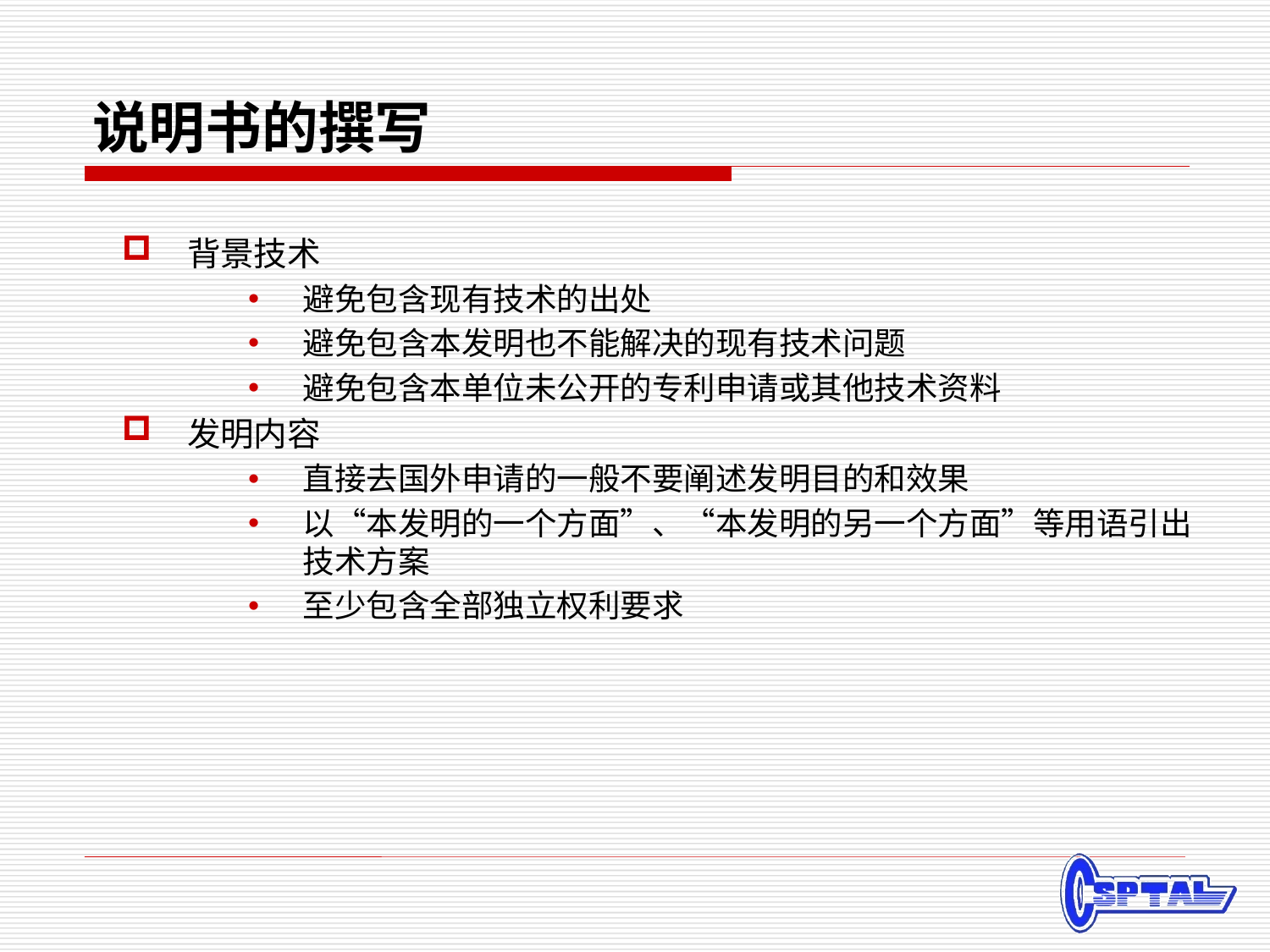

# 说明书的撰写
背景技术
避免包含现有技术的出处
避免包含本发明也不能解决的现有技术问题
避免包含本单位未公开的专利申请或其他技术资料
发明内容
直接去国外申请的一般不要阐述发明目的和效果
以“本发明的一个方面”、“本发明的另一个方面”等用语引出技术方案
至少包含全部独立权利要求